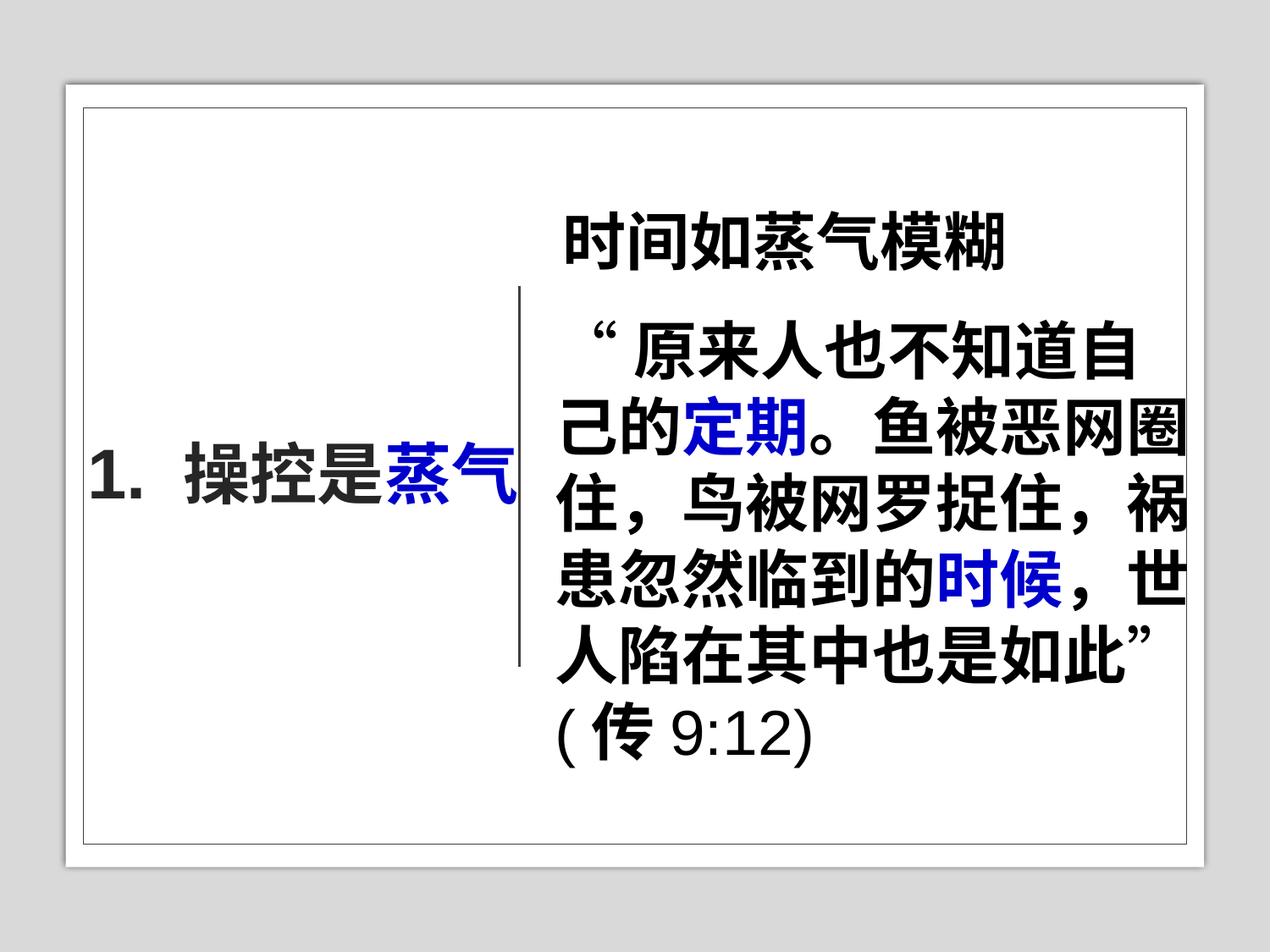

时间如蒸气模糊
# 1. 操控是蒸气
“原来人也不知道自己的定期。鱼被恶网圈住，鸟被网罗捉住，祸患忽然临到的时候，世人陷在其中也是如此” (传9:12)